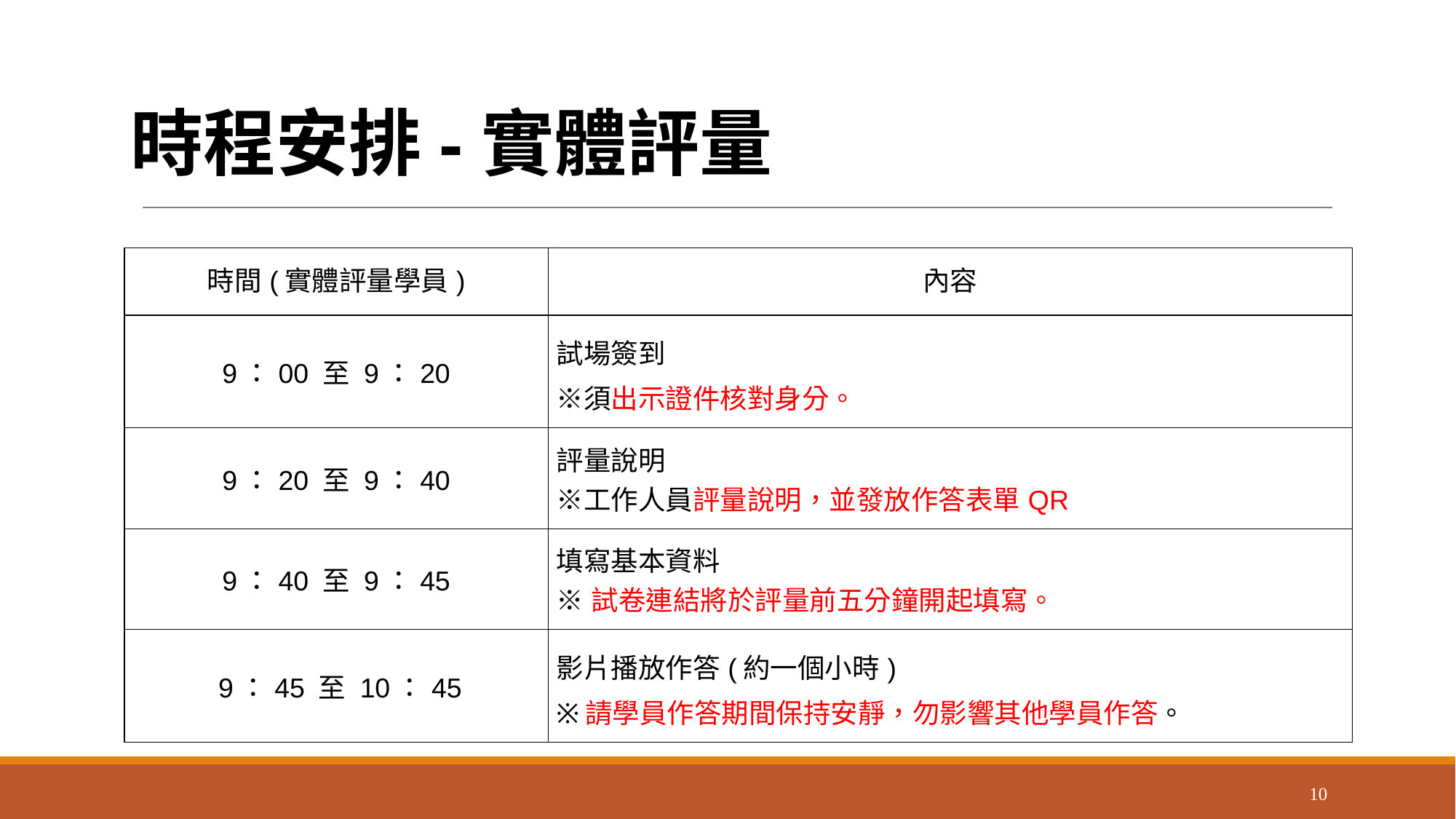

# 時程安排-實體評量
| 時間(實體評量學員) | 內容 |
| --- | --- |
| 9：00 至 9：20 | 試場簽到 ※須出示證件核對身分。 |
| 9：20 至 9：40 | 評量說明 ※工作人員評量說明，並發放作答表單QR |
| 9：40 至 9：45 | 填寫基本資料 ※試卷連結將於評量前五分鐘開起填寫。 |
| 9：45 至 10：45 | 影片播放作答(約一個小時) ※請學員作答期間保持安靜，勿影響其他學員作答。 |
10